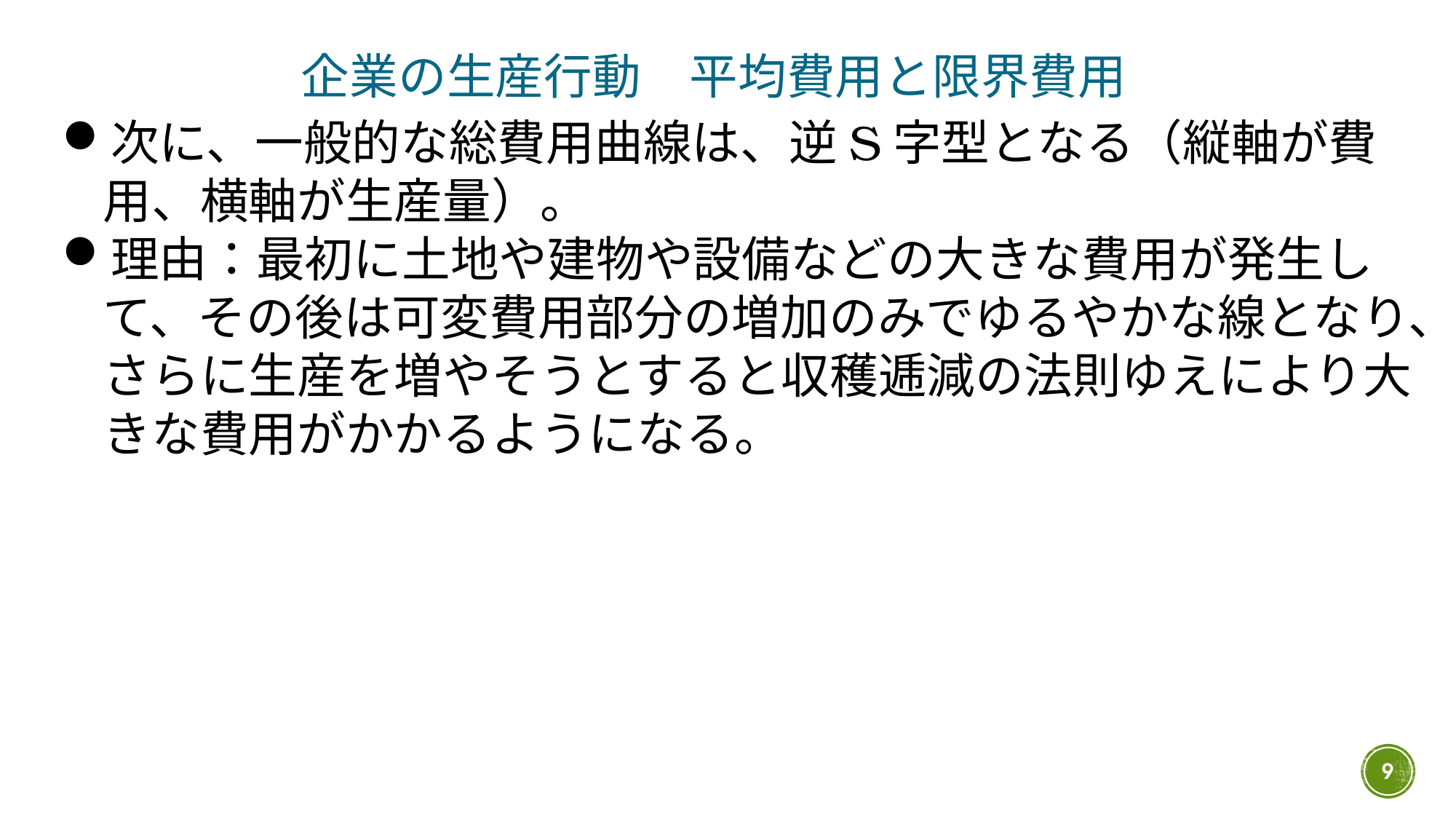

企業の生産行動　平均費用と限界費用
次に、一般的な総費用曲線は、逆S字型となる（縦軸が費用、横軸が生産量）。
理由：最初に土地や建物や設備などの大きな費用が発生して、その後は可変費用部分の増加のみでゆるやかな線となり、さらに生産を増やそうとすると収穫逓減の法則ゆえにより大きな費用がかかるようになる。

9